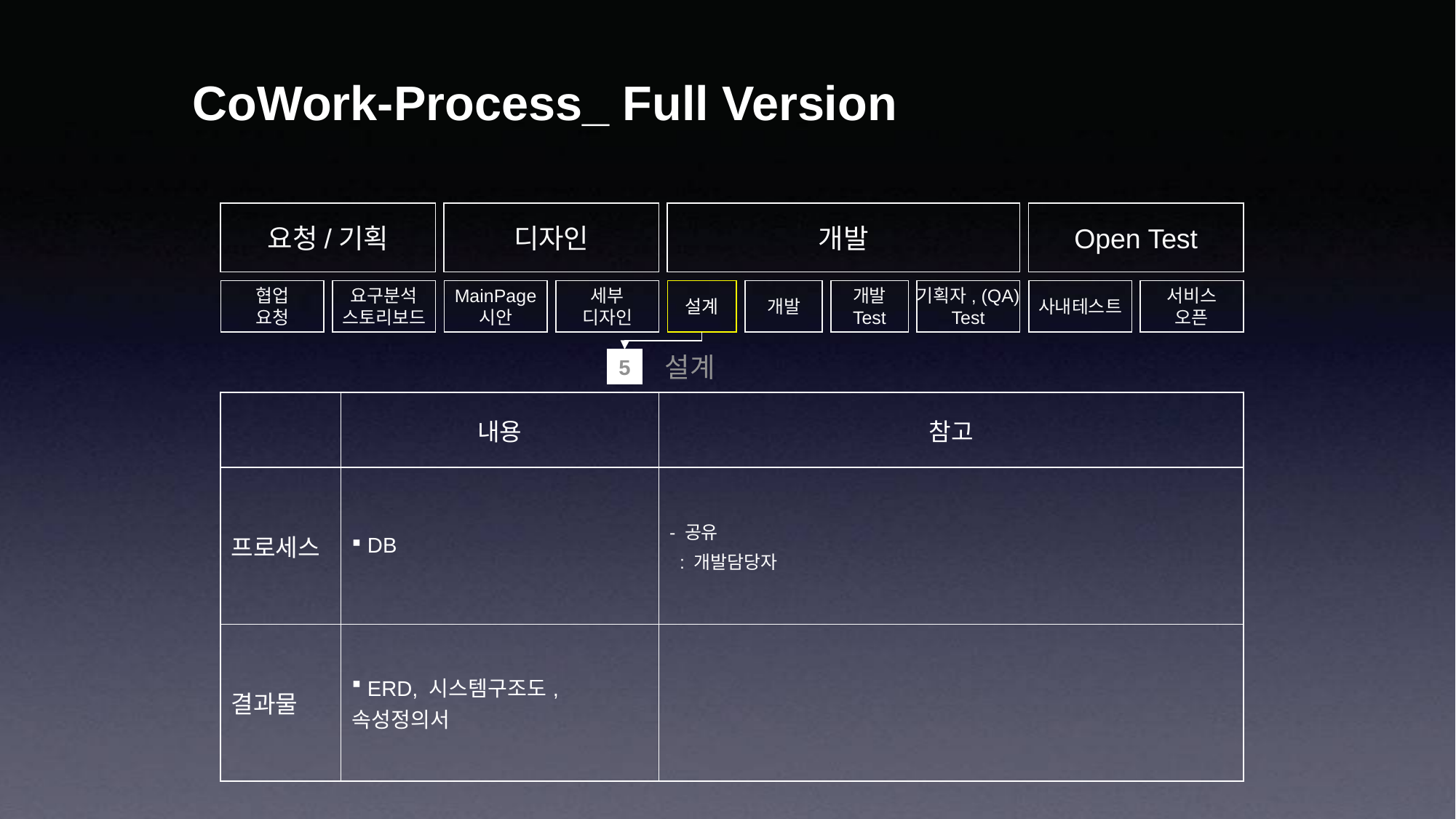

CoWork-Process_ Full Version
요청/기획
디자인
개발
Open Test
협업
요청
요구분석
스토리보드
MainPage
시안
세부
디자인
설계
개발
개발
Test
기획자, (QA)
Test
사내테스트
서비스
오픈
 설계
5
|  | 내용 | 참고 |
| --- | --- | --- |
| 프로세스 | DB | - 공유 : 개발담당자 |
| 결과물 | ERD, 시스템구조도, 속성정의서 |  |